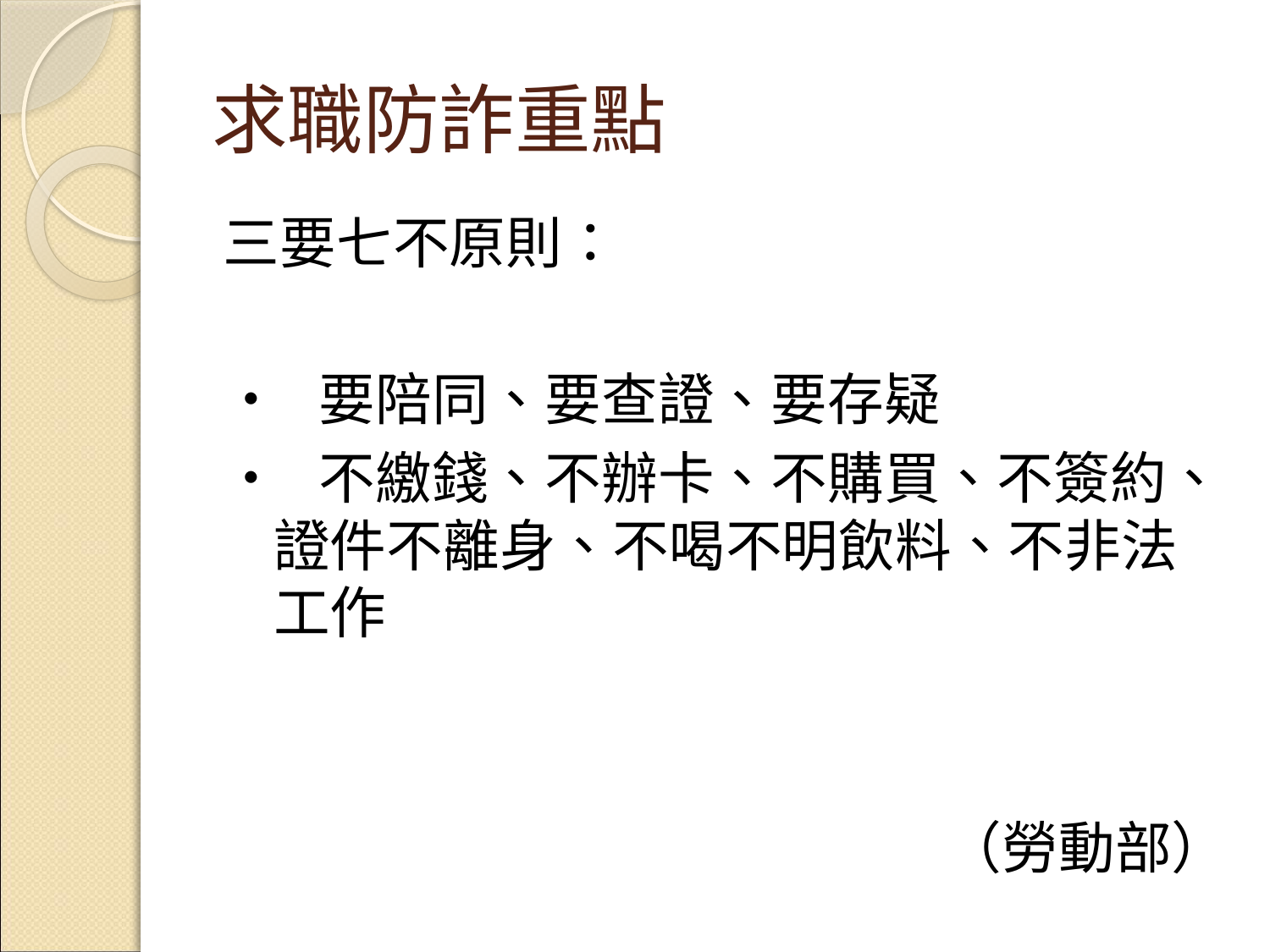

# 求職防詐重點
三要七不原則：

•  要陪同、要查證、要存疑
•  不繳錢、不辦卡、不購買、不簽約、證件不離身、不喝不明飲料、不非法工作

（勞動部）